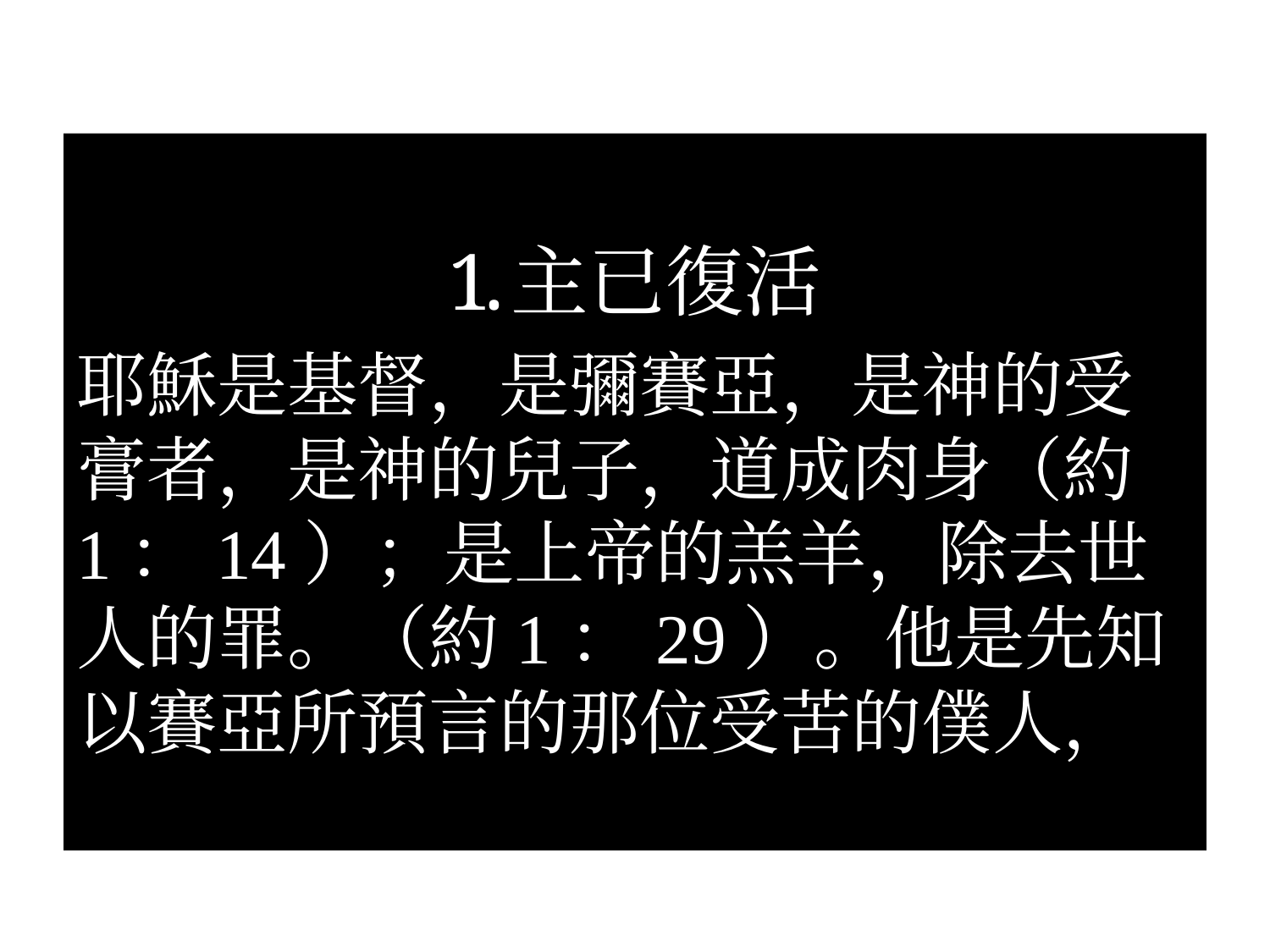

主已復活
耶穌是基督，是彌賽亞，是神的受膏者，是神的兒子，道成肉身（約1：14）；是上帝的羔羊，除去世人的罪。（約1：29）。他是先知以賽亞所預言的那位受苦的僕人，